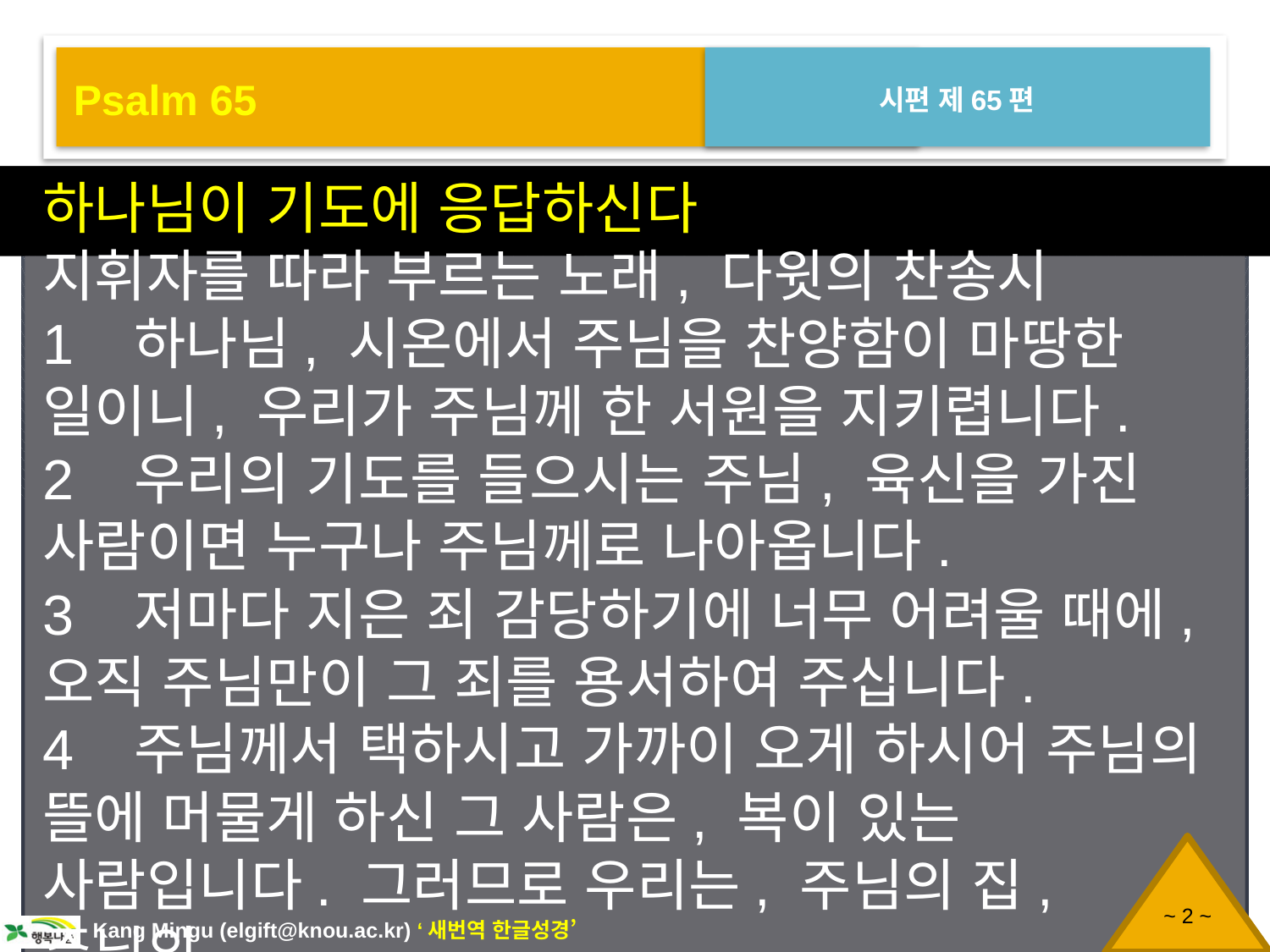

Psalm 65
시편 제65편
하나님이 기도에 응답하신다
지휘자를 따라 부르는 노래, 다윗의 찬송시
1   하나님, 시온에서 주님을 찬양함이 마땅한 일이니, 우리가 주님께 한 서원을 지키렵니다.
2   우리의 기도를 들으시는 주님, 육신을 가진 사람이면 누구나 주님께로 나아옵니다.
3   저마다 지은 죄 감당하기에 너무 어려울 때에, 오직 주님만이 그 죄를 용서하여 주십니다.
4   주님께서 택하시고 가까이 오게 하시어 주님의 뜰에 머물게 하신 그 사람은, 복이 있는 사람입니다. 그러므로 우리는, 주님의 집, 주님의